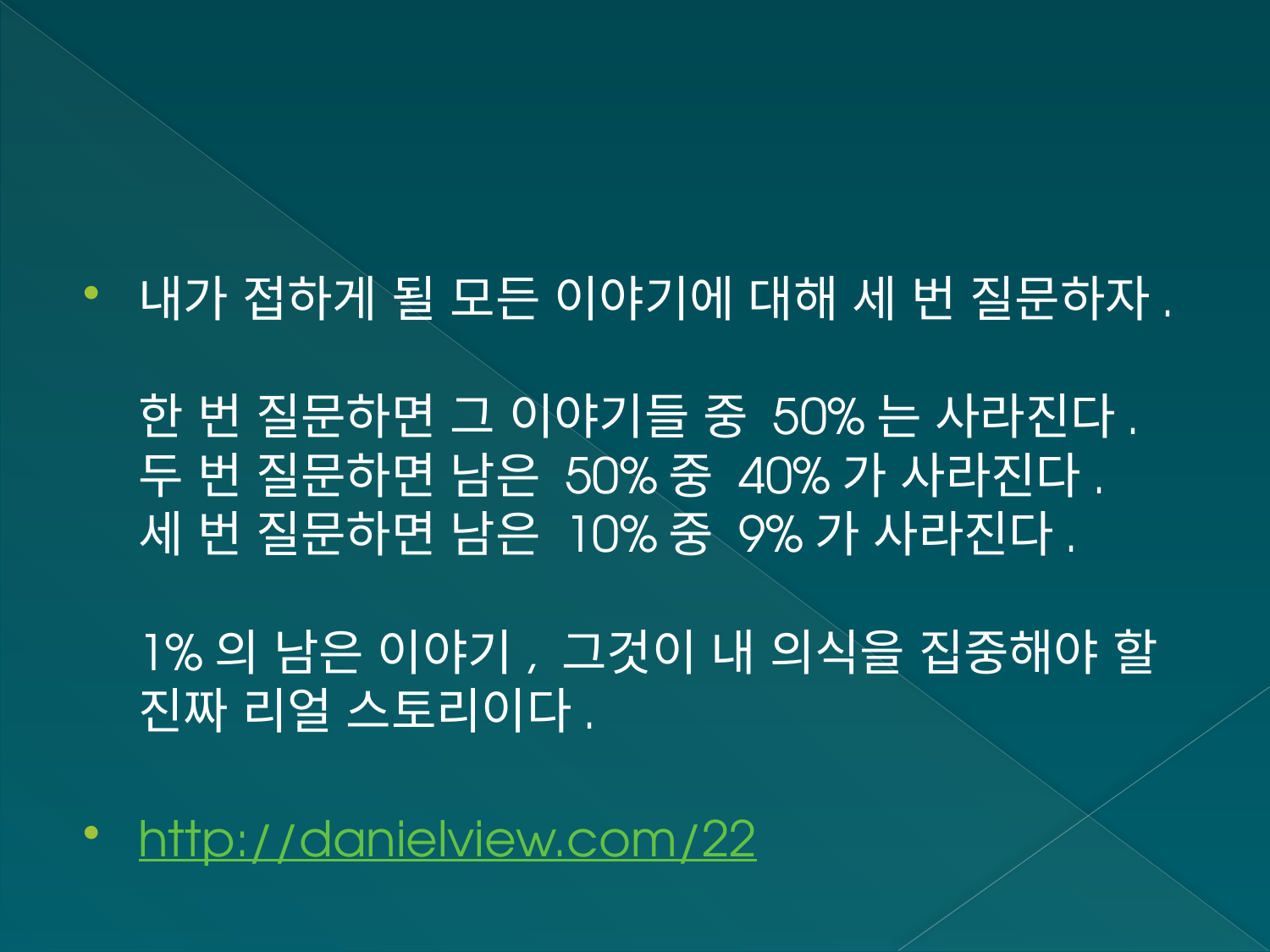

#
내가 접하게 될 모든 이야기에 대해 세 번 질문하자.
한 번 질문하면 그 이야기들 중 50%는 사라진다.
두 번 질문하면 남은 50%중 40%가 사라진다.
세 번 질문하면 남은 10%중 9%가 사라진다.
1%의 남은 이야기, 그것이 내 의식을 집중해야 할 진짜 리얼 스토리이다.
http://danielview.com/22